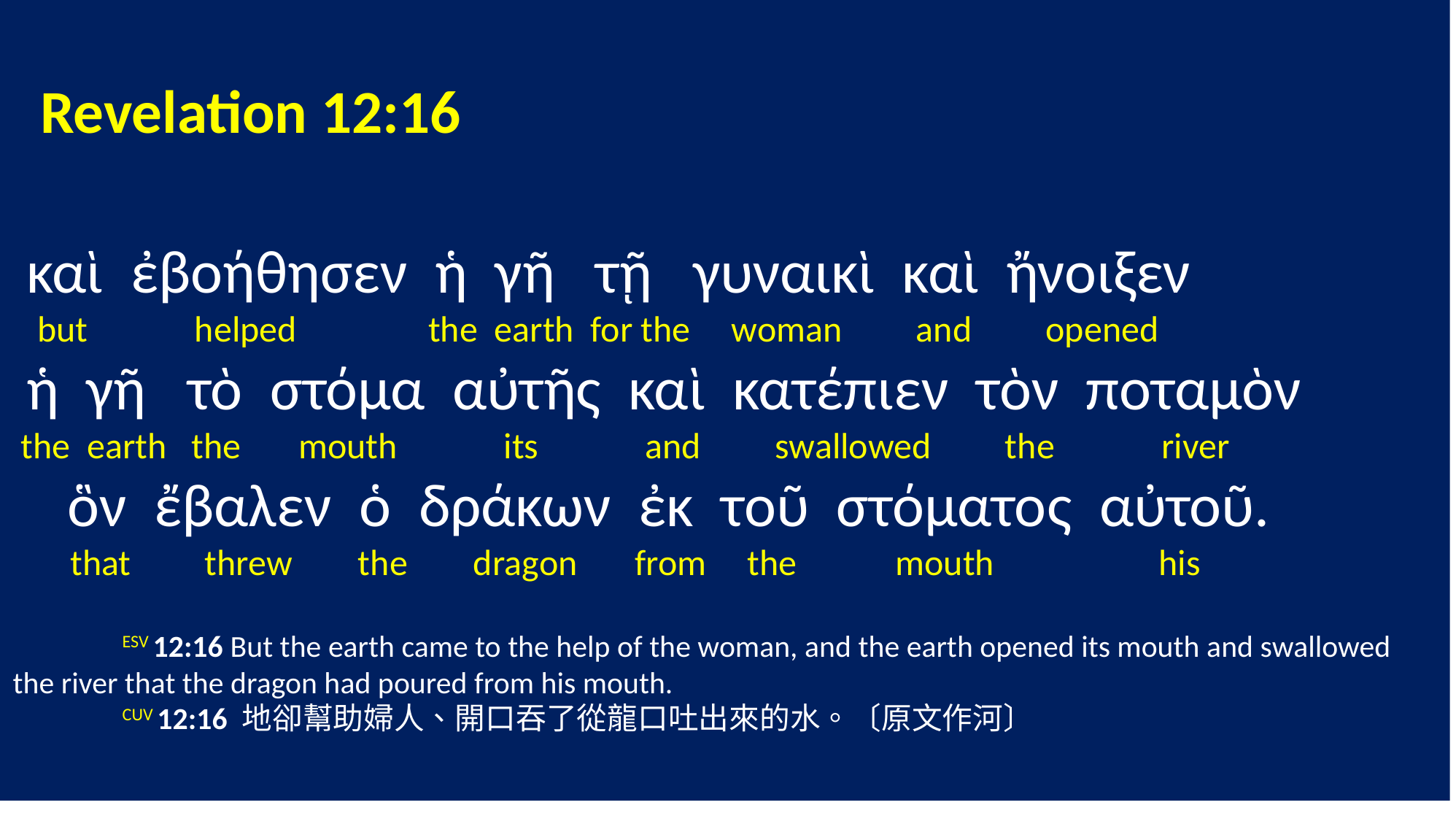

Revelation 12:16

 καὶ  ἐβοήθησεν  ἡ  γῆ   τῇ   γυναικὶ  καὶ  ἤνοιξεν
   but             helped                the  earth  for the     woman         and         opened
 ἡ  γῆ   τὸ  στόμα  αὐτῆς  καὶ  κατέπιεν  τὸν  ποταμὸν
 the  earth   the       mouth             its             and         swallowed         the             river
    ὃν  ἔβαλεν  ὁ  δράκων  ἐκ  τοῦ  στόματος  αὐτοῦ.
       that         threw        the        dragon       from     the            mouth                    his

	ESV 12:16 But the earth came to the help of the woman, and the earth opened its mouth and swallowed the river that the dragon had poured from his mouth.
	CUV 12:16 地卻幫助婦人、開口吞了從龍口吐出來的水。〔原文作河〕